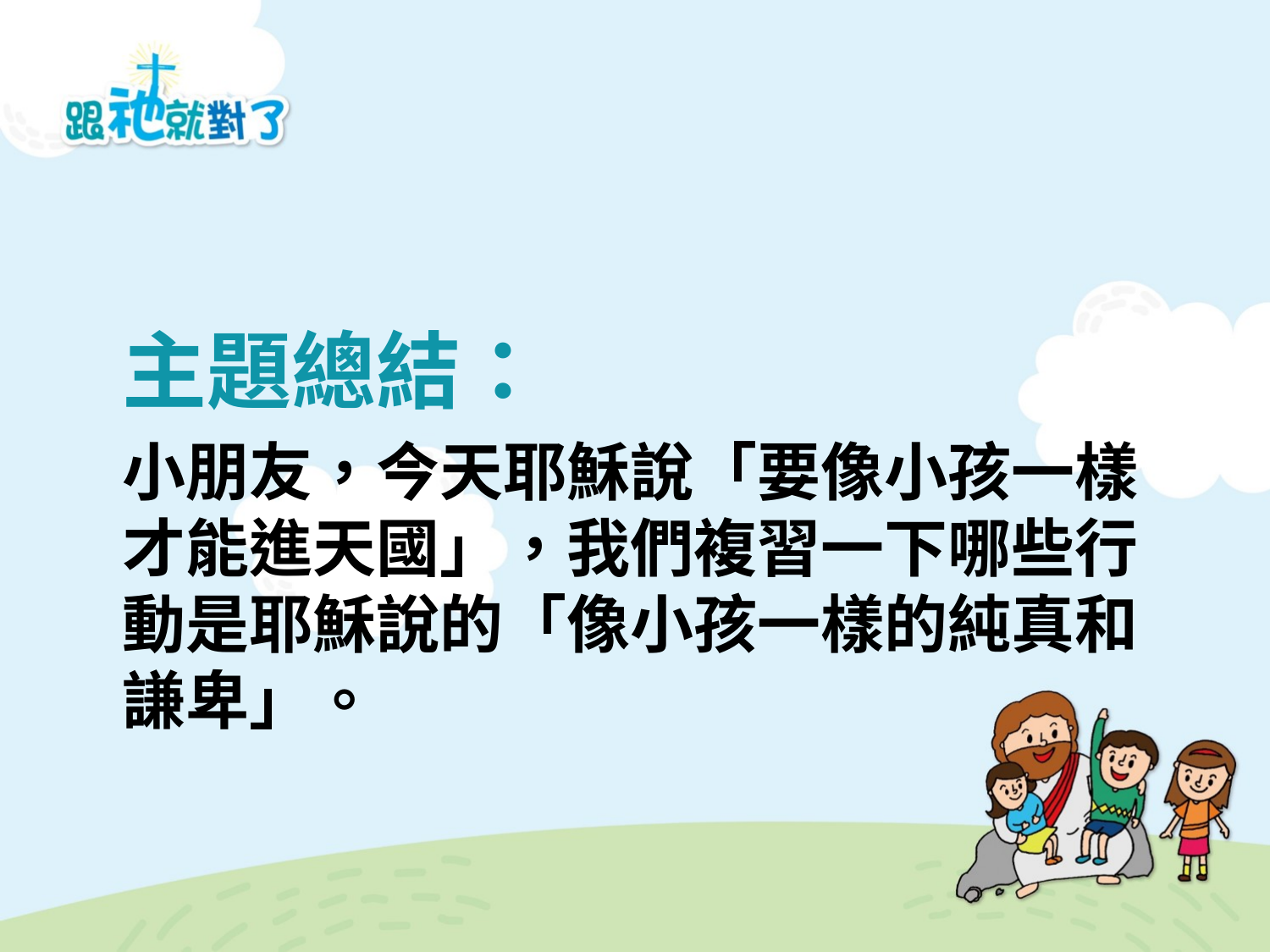

主題總結：
小朋友，今天耶穌說「要像小孩一樣才能進天國」，我們複習一下哪些行動是耶穌說的「像小孩一樣的純真和謙卑」。